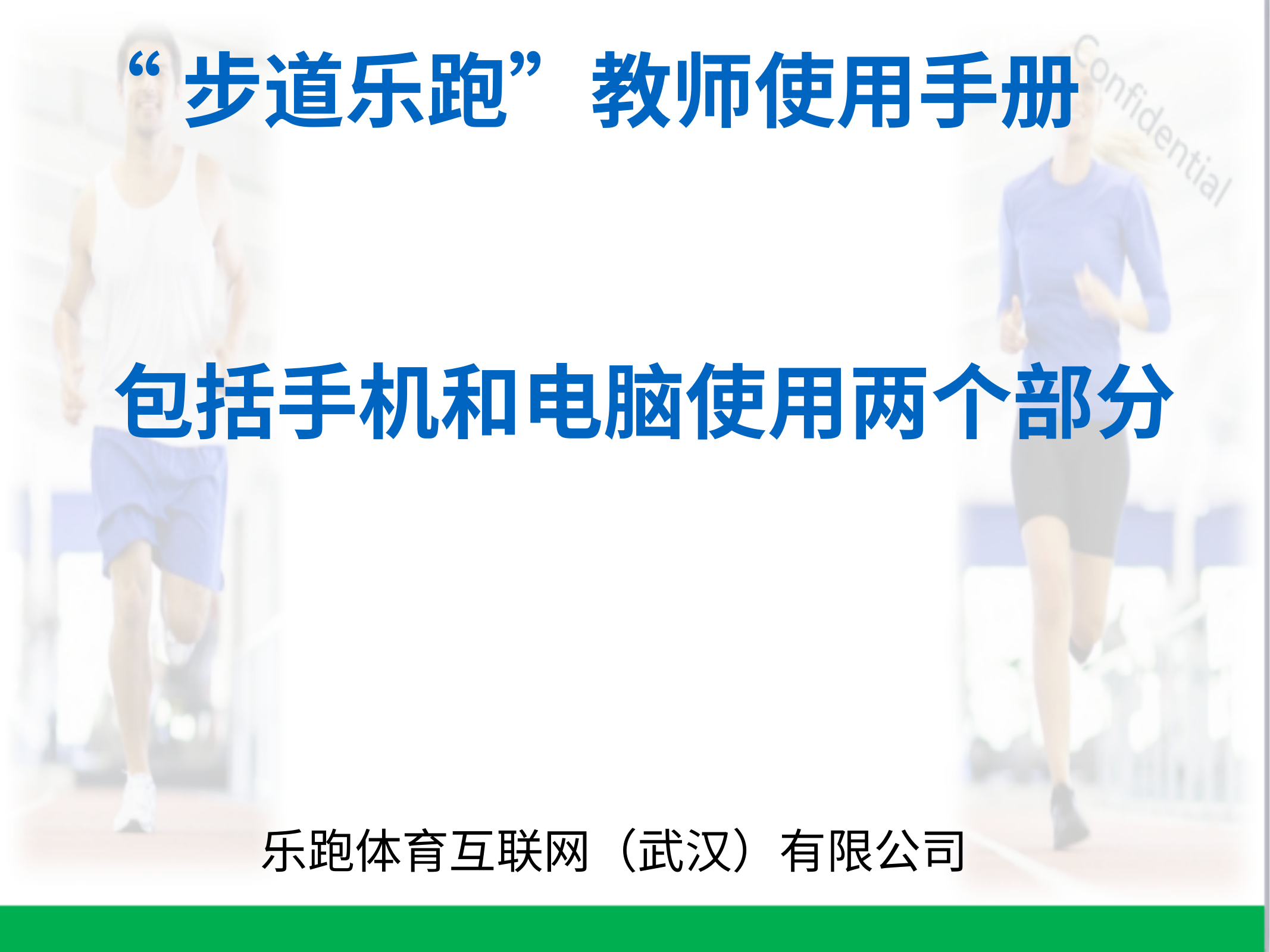

“步道乐跑”教师使用手册
包括手机和电脑使用两个部分
乐跑体育互联网（武汉）有限公司